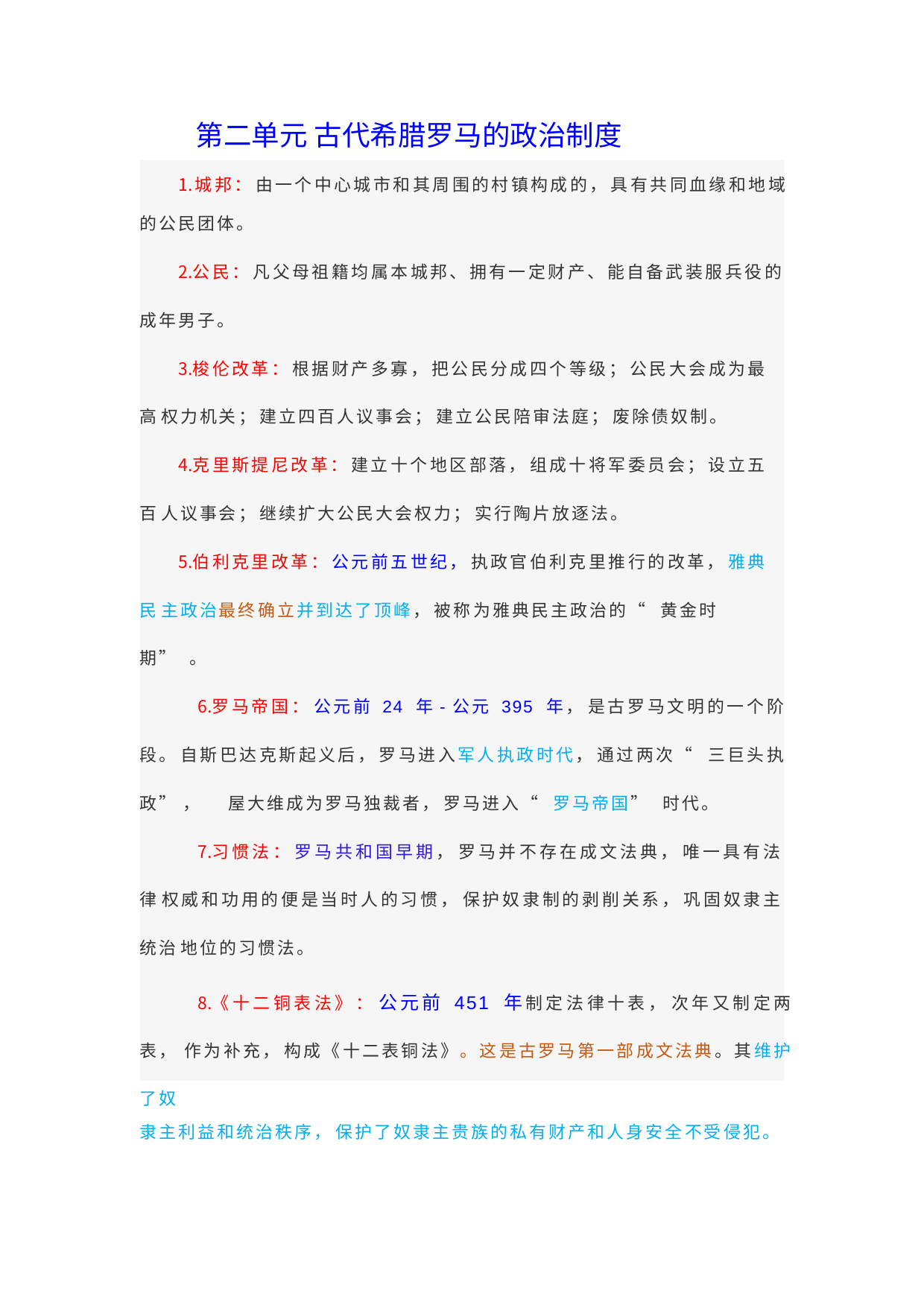

第二单元 古代希腊罗马的政治制度

城邦： 由一个中心城市和其周围的村镇构成的， 具有共同血缘和地域

的公民团体。
公民： 凡父母祖籍均属本城邦、拥有一定财产、能自备武装服兵役的 成年男子。
梭伦改革： 根据财产多寡， 把公民分成四个等级； 公民大会成为最高 权力机关； 建立四百人议事会； 建立公民陪审法庭； 废除债奴制。
克里斯提尼改革： 建立十个地区部落， 组成十将军委员会； 设立五百 人议事会； 继续扩大公民大会权力； 实行陶片放逐法。
伯利克里改革： 公元前五世纪， 执政官伯利克里推行的改革， 雅典民 主政治最终确立并到达了顶峰， 被称为雅典民主政治的“ 黄金时期”。
罗马帝国： 公元前 24 年-公元 395 年， 是古罗马文明的一个阶段。 自斯巴达克斯起义后， 罗马进入军人执政时代， 通过两次“ 三巨头执政”，  屋大维成为罗马独裁者， 罗马进入“ 罗马帝国” 时代。
习惯法： 罗马共和国早期， 罗马并不存在成文法典， 唯一具有法律 权威和功用的便是当时人的习惯， 保护奴隶制的剥削关系， 巩固奴隶主统治 地位的习惯法。
《十二铜表法》： 公元前 451 年制定法律十表， 次年又制定两表，  作为补充， 构成《十二表铜法》。这是古罗马第一部成文法典。其维护了奴

隶主利益和统治秩序， 保护了奴隶主贵族的私有财产和人身安全不受侵犯。